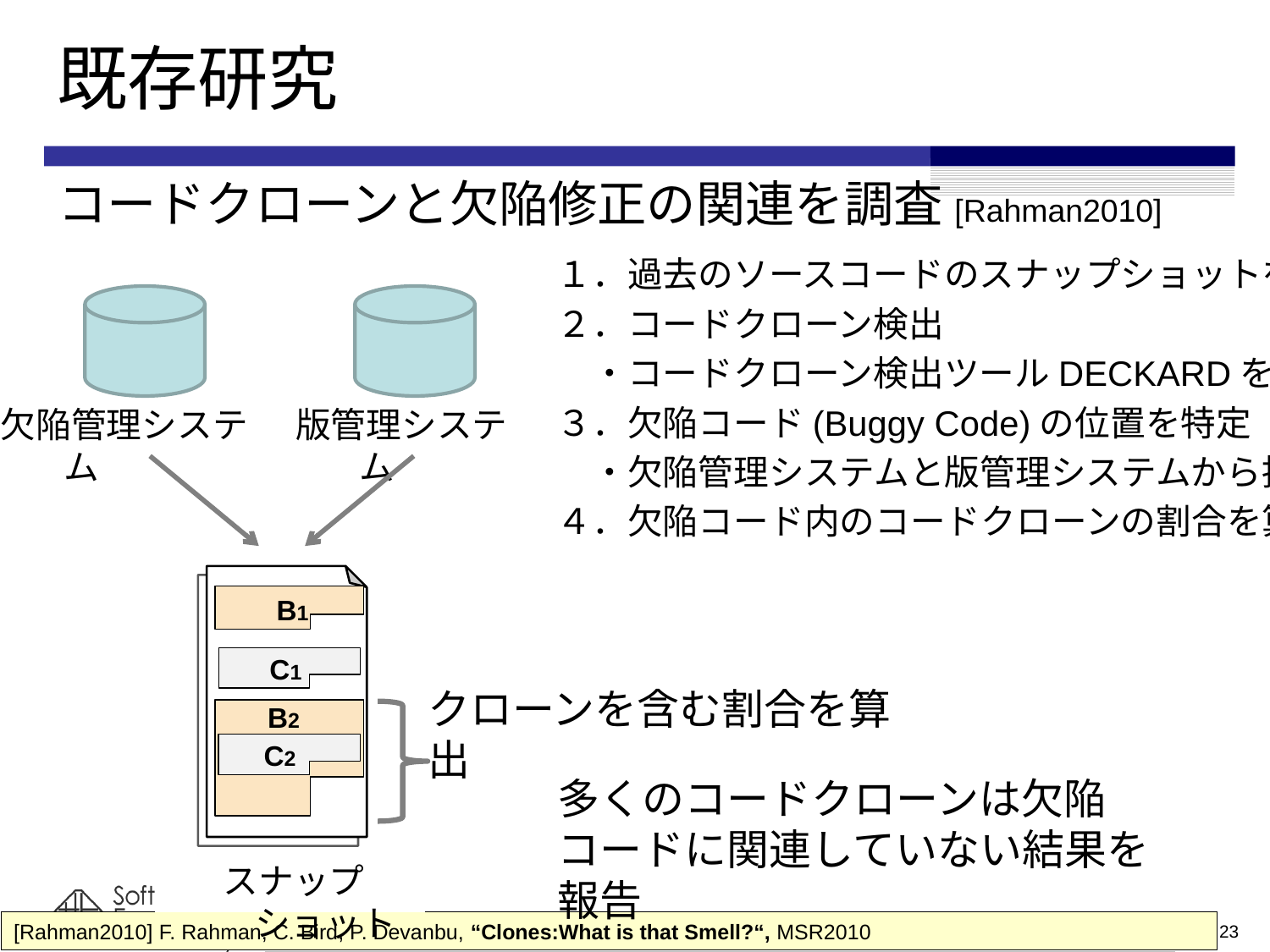

# 既存研究
コードクローンと欠陥修正の関連を調査[Rahman2010]
１．過去のソースコードのスナップショットを取得
２．コードクローン検出
　・コードクローン検出ツールDECKARDを使用
３．欠陥コード(Buggy Code)の位置を特定
　・欠陥管理システムと版管理システムから抽出
４．欠陥コード内のコードクローンの割合を算出

欠陥管理システム
版管理システム

B1
C1

クローンを含む割合を算出
B2

C2

多くのコードクローンは欠陥コードに関連していない結果を報告
スナップショット
[Rahman2010] F. Rahman, C. Bird, P. Devanbu, “Clones:What is that Smell?“, MSR2010
23